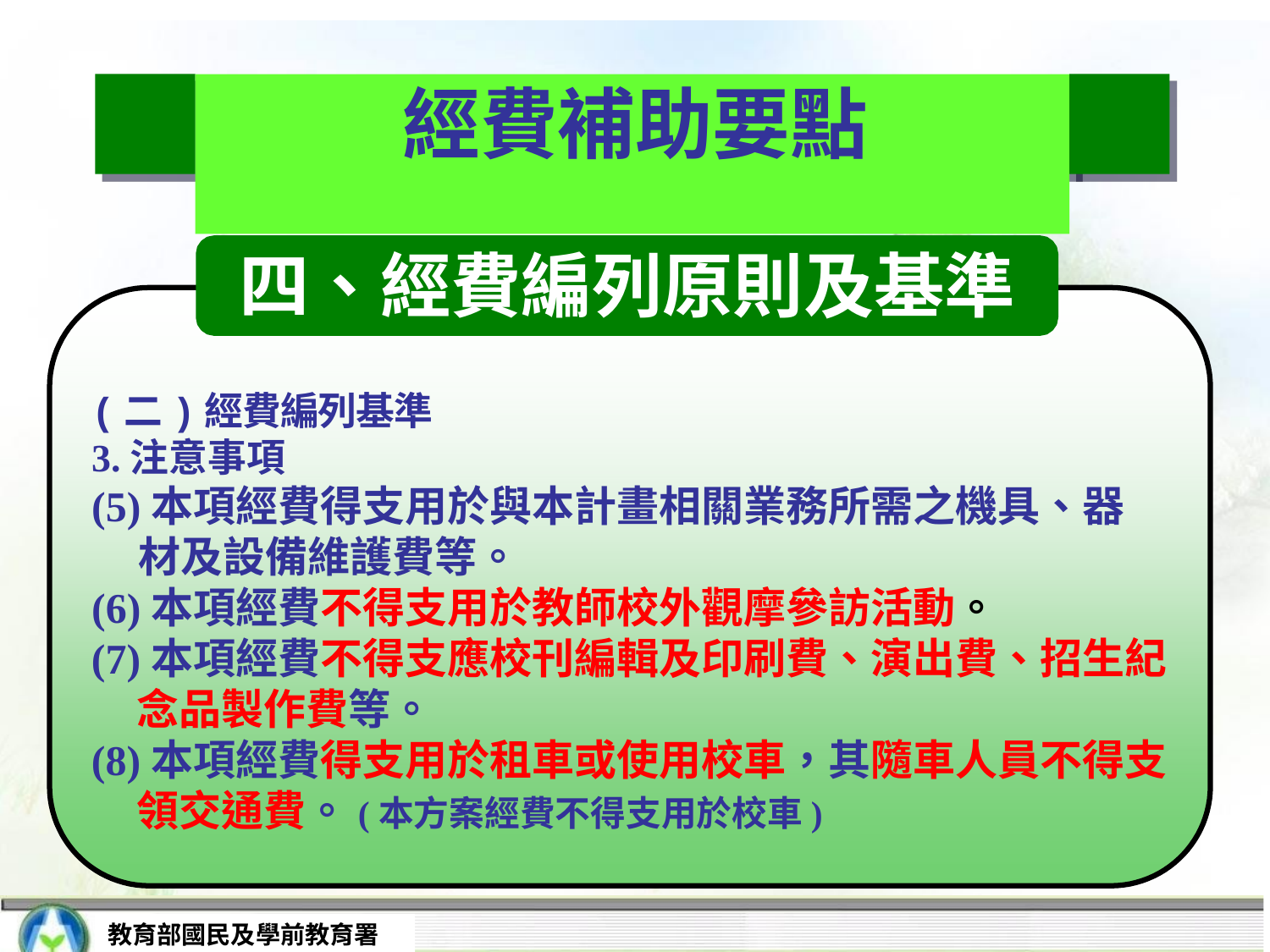

# 經費補助要點

四、經費編列原則及基準

(二)經費編列基準
3.注意事項
(5)本項經費得支用於與本計畫相關業務所需之機具、器
材及設備維護費等。
(6)本項經費不得支用於教師校外觀摩參訪活動。
(7)本項經費不得支應校刊編輯及印刷費、演出費、招生紀  念品製作費等。
(8)本項經費得支用於租車或使用校車，其隨車人員不得支  領交通費。(本方案經費不得支用於校車)
教育部國民及學前教育署